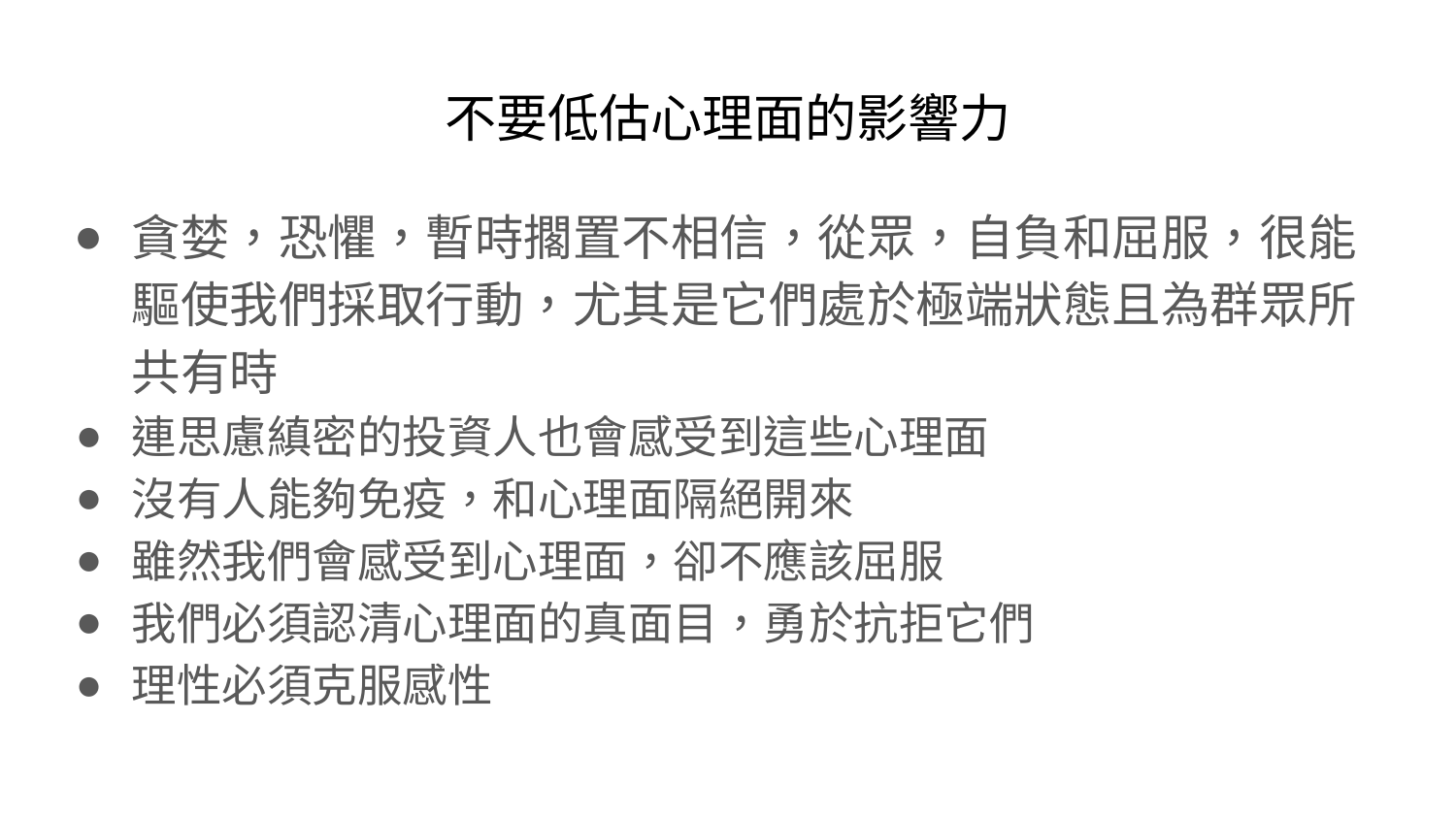

# 不要低估心理面的影響力
貪婪，恐懼，暫時擱置不相信，從眾，自負和屈服，很能驅使我們採取行動，尤其是它們處於極端狀態且為群眾所共有時
連思慮縝密的投資人也會感受到這些心理面
沒有人能夠免疫，和心理面隔絕開來
雖然我們會感受到心理面，卻不應該屈服
我們必須認清心理面的真面目，勇於抗拒它們
理性必須克服感性